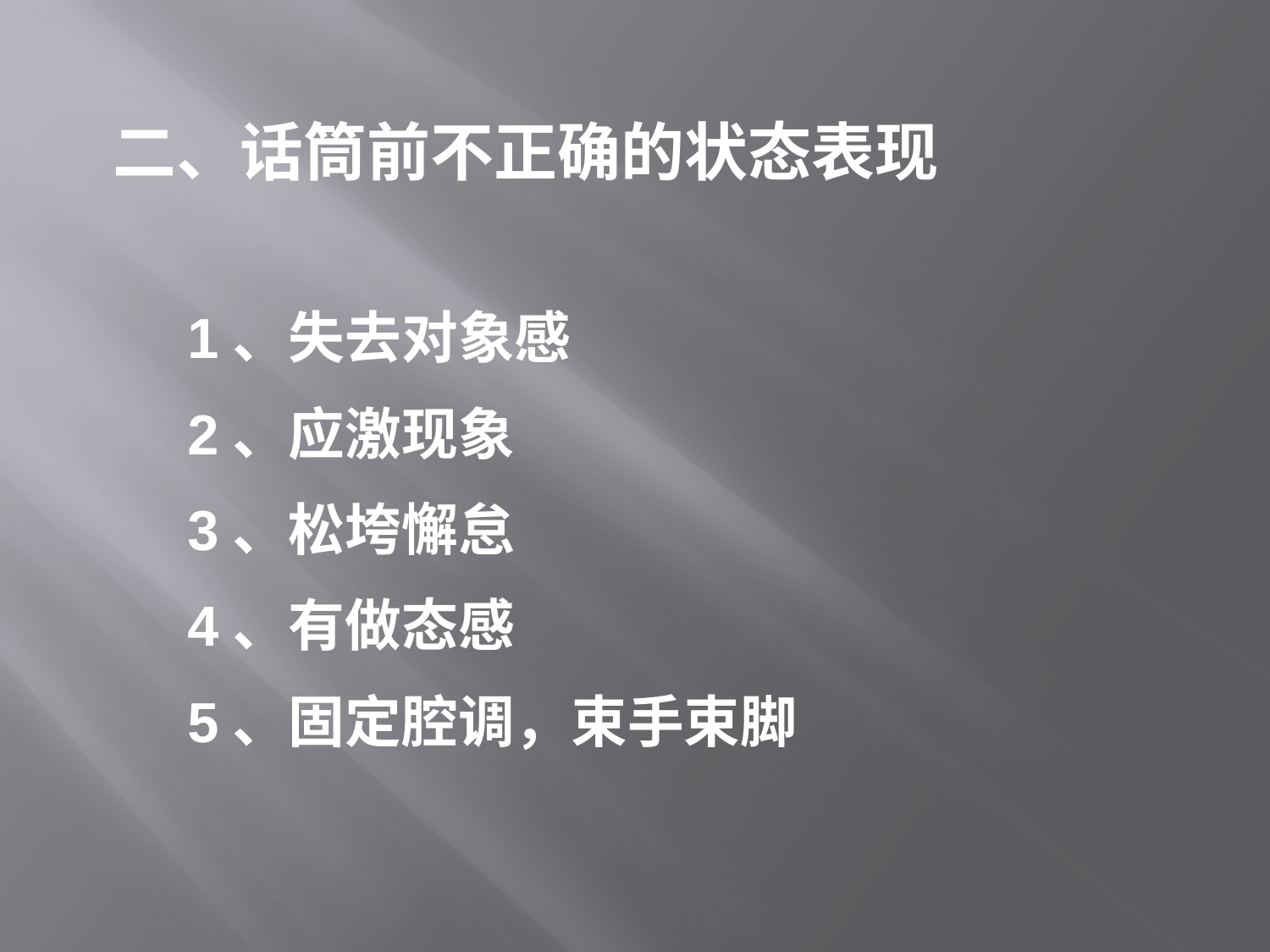

二、话筒前不正确的状态表现
1、失去对象感
2、应激现象
3、松垮懈怠
4、有做态感
5、固定腔调，束手束脚